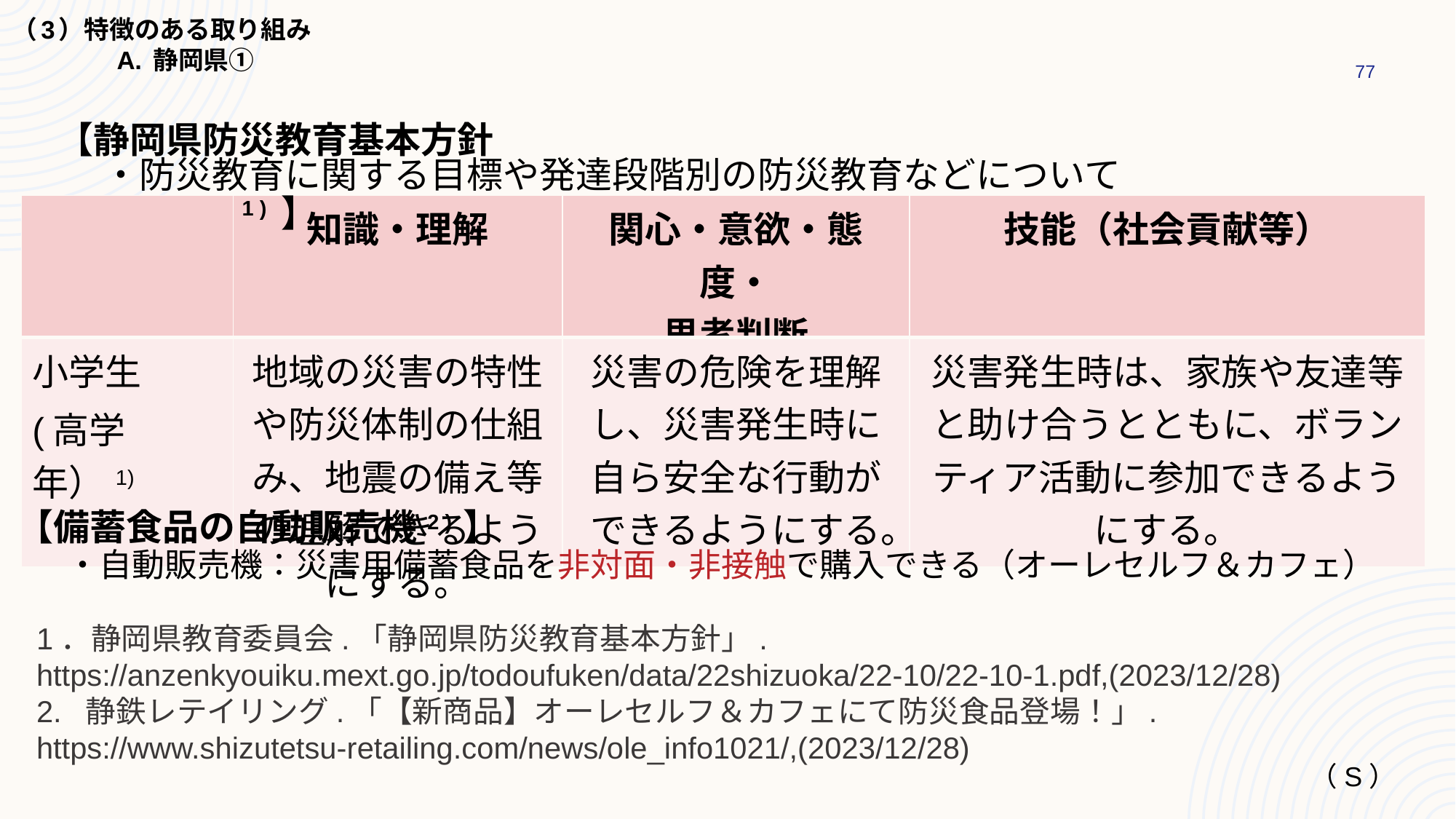

（3）特徴のある取り組み
　　　　a. 静岡県①
77
【静岡県防災教育基本方針1 ) 】
　・防災教育に関する目標や発達段階別の防災教育などについて

|  | 知識・理解 | 関心・意欲・態度・ 思考判断 | 技能（社会貢献等） |
| --- | --- | --- | --- |
| 小学生 (高学年）1) | 地域の災害の特性や防災体制の仕組み、地震の備え等の理解できるようにする。 | 災害の危険を理解し、災害発生時に自ら安全な行動ができるようにする。 | 災害発生時は、家族や友達等と助け合うとともに、ボランティア活動に参加できるようにする。 |
【備蓄食品の自動販売機2 ) 】

・自動販売機：災害用備蓄食品を非対面・非接触で購入できる（オーレセルフ＆カフェ）

1．静岡県教育委員会.「静岡県防災教育基本方針」. https://anzenkyouiku.mext.go.jp/todoufuken/data/22shizuoka/22-10/22-10-1.pdf,(2023/12/28)
2.  静鉄レテイリング.「【新商品】オーレセルフ＆カフェにて防災食品登場！」. https://www.shizutetsu-retailing.com/news/ole_info1021/,(2023/12/28)
（S）